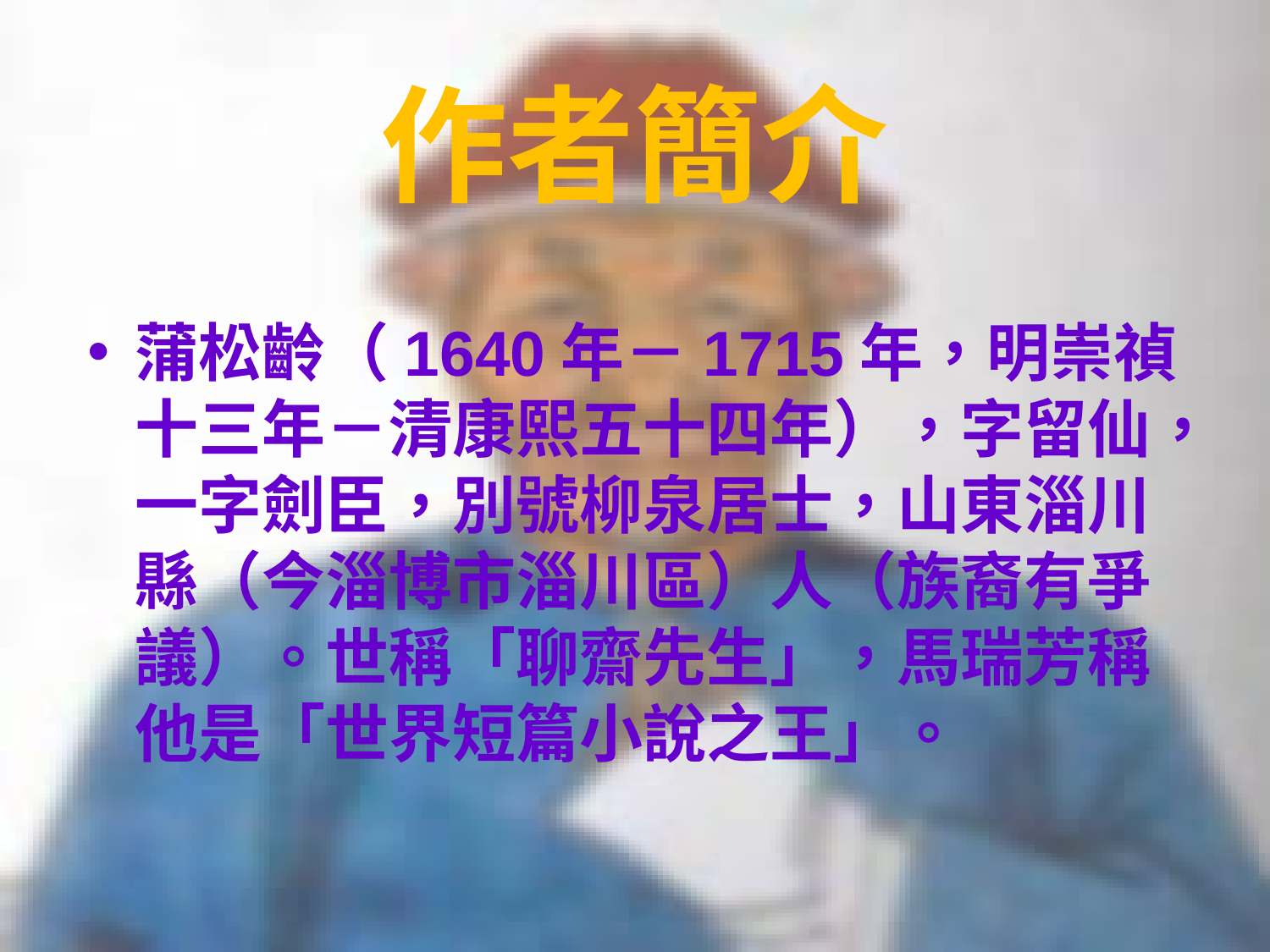

# 作者簡介
蒲松齡（1640年－1715年，明崇禎十三年－清康熙五十四年），字留仙，一字劍臣，別號柳泉居士，山東淄川縣（今淄博市淄川區）人（族裔有爭議）。世稱「聊齋先生」，馬瑞芳稱他是「世界短篇小說之王」。